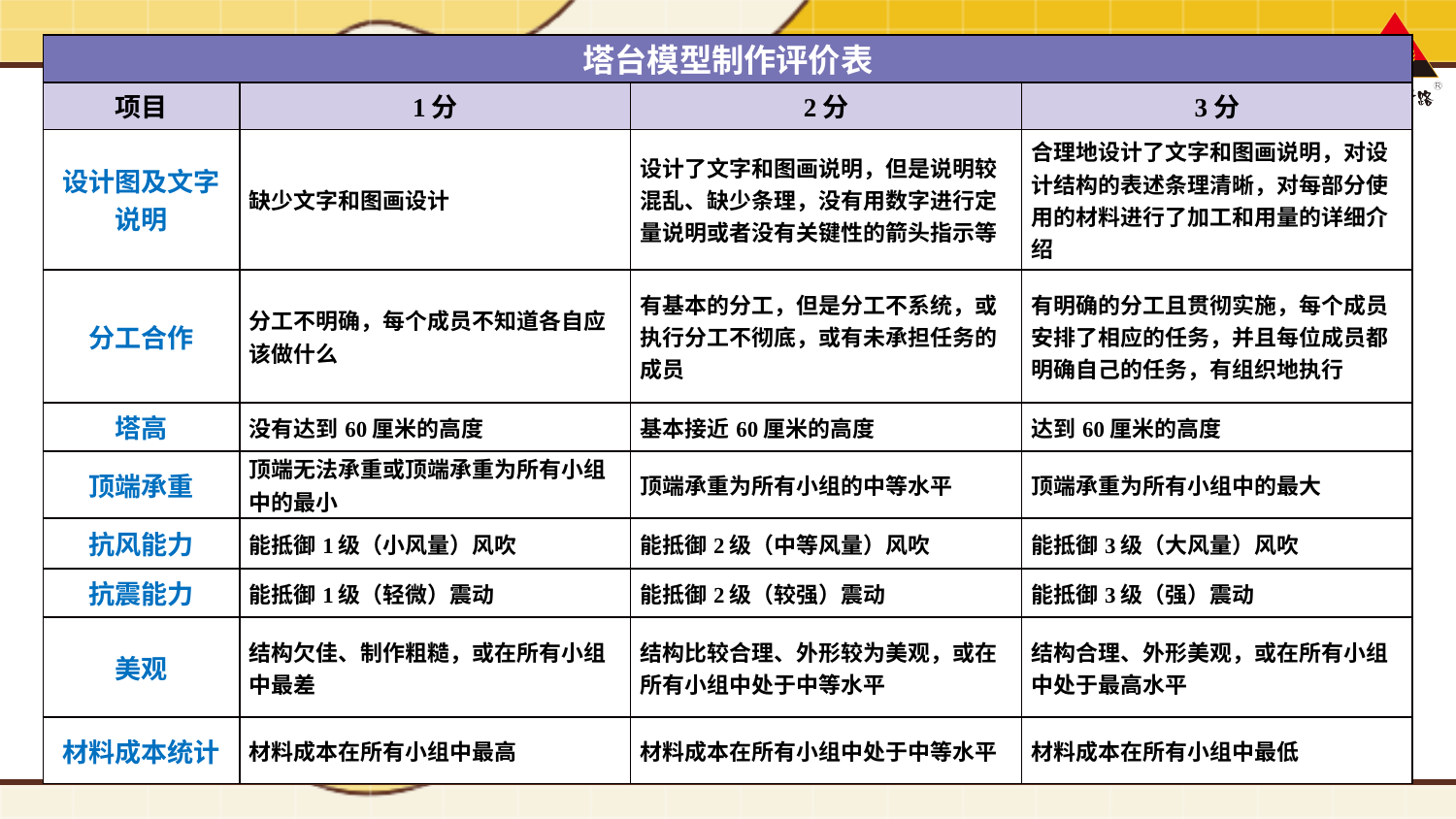

| 塔台模型制作评价表 |  |  |  |
| --- | --- | --- | --- |
| 项目 | 1分 | 2分 | 3分 |
| 设计图及文字说明 | 缺少文字和图画设计 | 设计了文字和图画说明，但是说明较混乱、缺少条理，没有用数字进行定量说明或者没有关键性的箭头指示等 | 合理地设计了文字和图画说明，对设计结构的表述条理清晰，对每部分使用的材料进行了加工和用量的详细介绍 |
| 分工合作 | 分工不明确，每个成员不知道各自应该做什么 | 有基本的分工，但是分工不系统，或执行分工不彻底，或有未承担任务的成员 | 有明确的分工且贯彻实施，每个成员安排了相应的任务，并且每位成员都明确自己的任务，有组织地执行 |
| 塔高 | 没有达到60厘米的高度 | 基本接近60厘米的高度 | 达到60厘米的高度 |
| 顶端承重 | 顶端无法承重或顶端承重为所有小组中的最小 | 顶端承重为所有小组的中等水平 | 顶端承重为所有小组中的最大 |
| 抗风能力 | 能抵御1级（小风量）风吹 | 能抵御2级（中等风量）风吹 | 能抵御3级（大风量）风吹 |
| 抗震能力 | 能抵御1级（轻微）震动 | 能抵御2级（较强）震动 | 能抵御3级（强）震动 |
| 美观 | 结构欠佳、制作粗糙，或在所有小组中最差 | 结构比较合理、外形较为美观，或在所有小组中处于中等水平 | 结构合理、外形美观，或在所有小组中处于最高水平 |
| 材料成本统计 | 材料成本在所有小组中最高 | 材料成本在所有小组中处于中等水平 | 材料成本在所有小组中最低 |